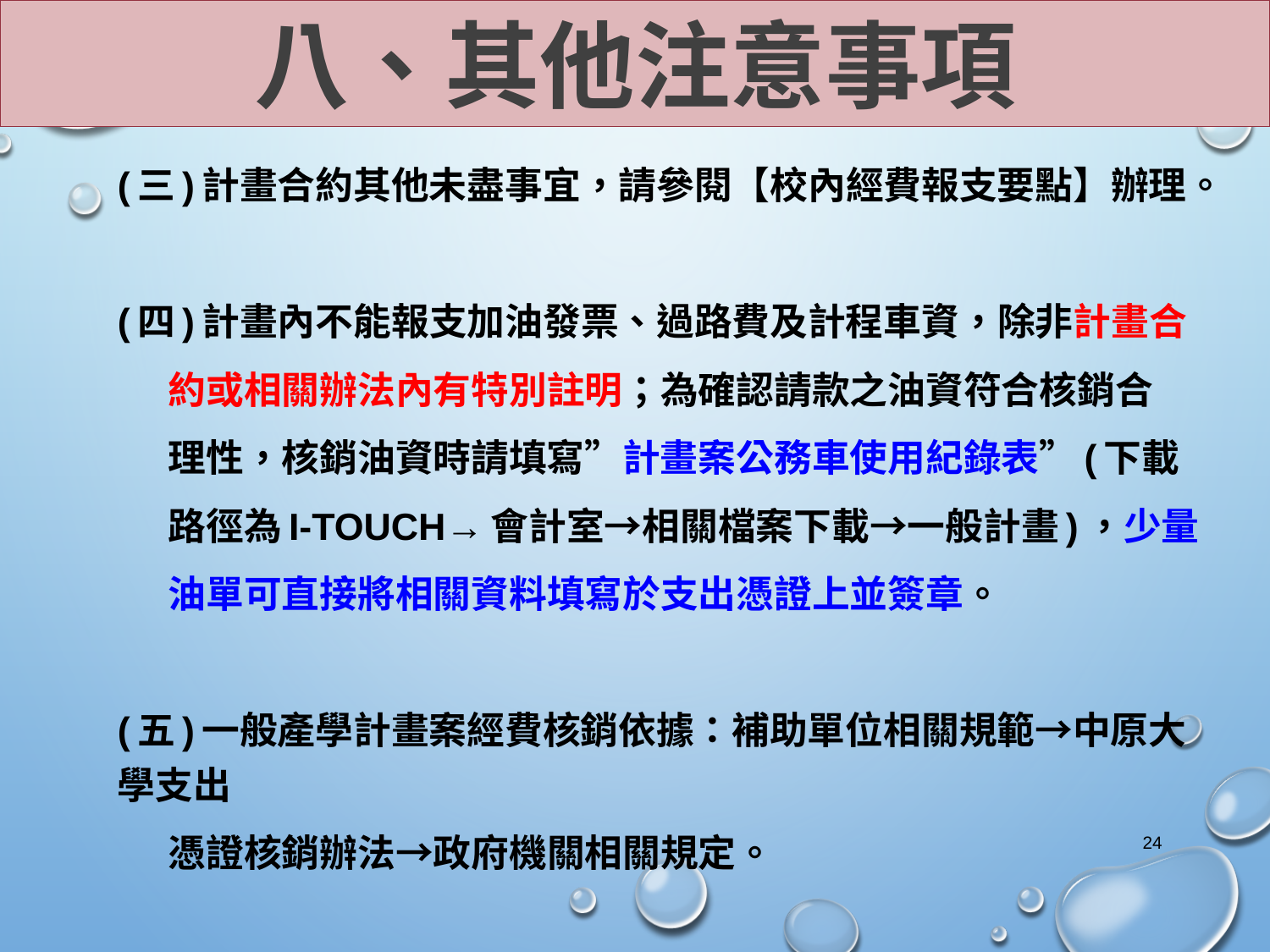

八、其他注意事項
(三)計畫合約其他未盡事宜，請參閱【校內經費報支要點】辦理。

(四)計畫內不能報支加油發票、過路費及計程車資，除非計畫合
     約或相關辦法內有特別註明；為確認請款之油資符合核銷合
     理性，核銷油資時請填寫”計畫案公務車使用紀錄表”(下載
     路徑為i-touch→會計室→相關檔案下載→一般計畫)，少量
     油單可直接將相關資料填寫於支出憑證上並簽章。

(五)一般產學計畫案經費核銷依據：補助單位相關規範→中原大學支出
     憑證核銷辦法→政府機關相關規定。
24